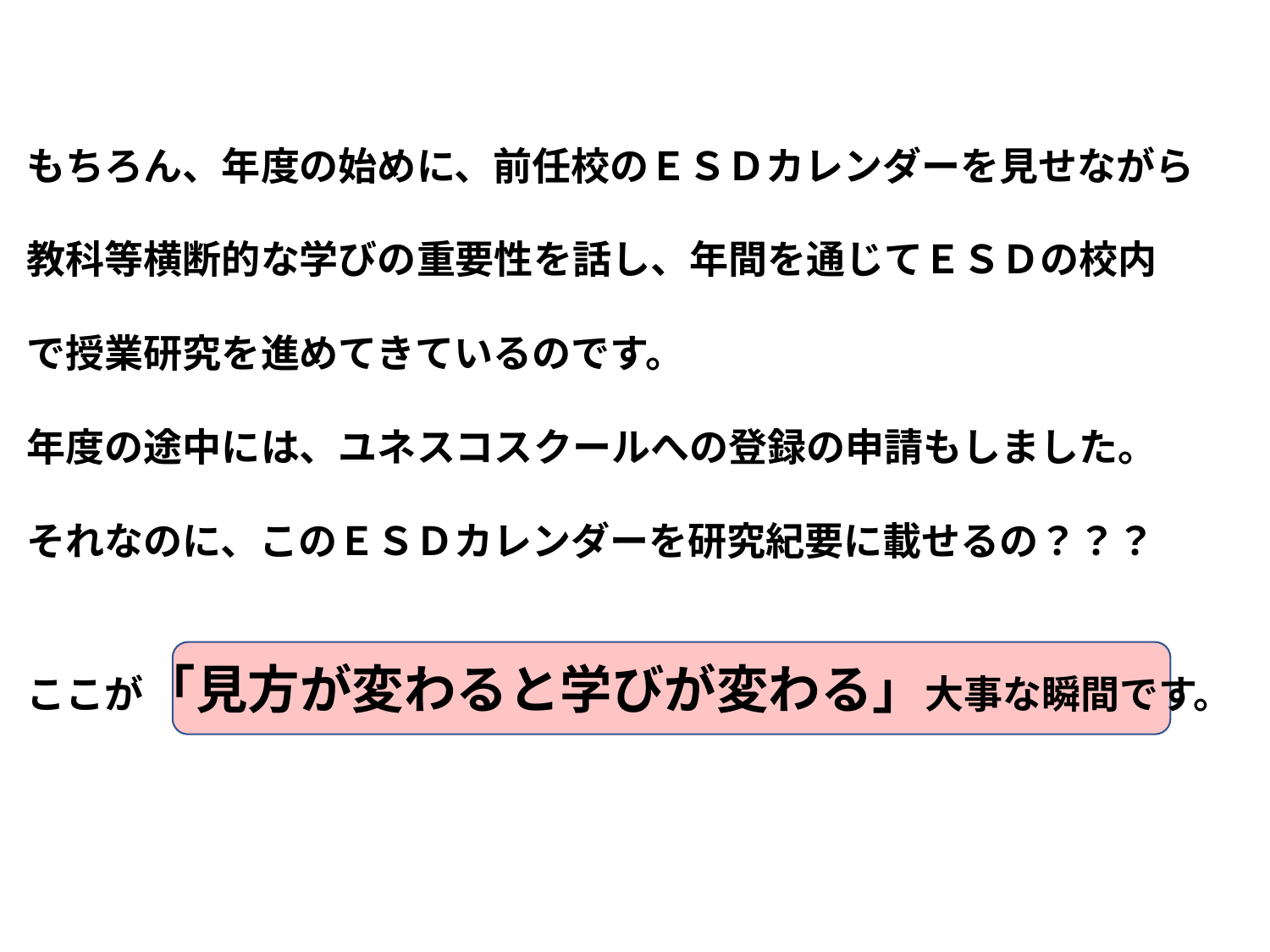

もちろん、年度の始めに、前任校のＥＳＤカレンダーを見せながら

教科等横断的な学びの重要性を話し、年間を通じてＥＳＤの校内

で授業研究を進めてきているのです。

年度の途中には、ユネスコスクールへの登録の申請もしました。

それなのに、このＥＳＤカレンダーを研究紀要に載せるの？？？

ここが「見方が変わると学びが変わる」大事な瞬間です。